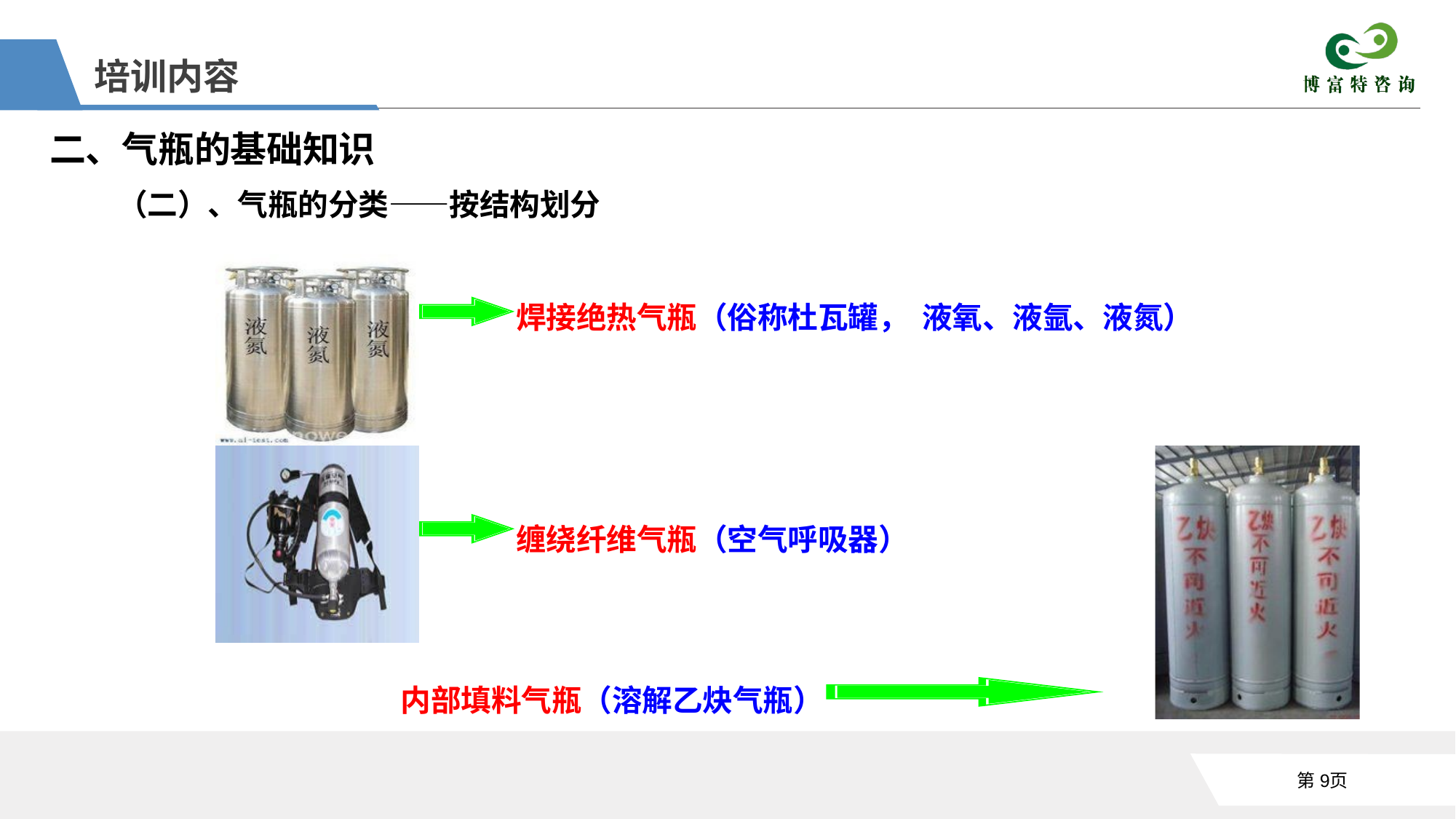

培训内容
二、气瓶的基础知识
（二）、气瓶的分类——按结构划分

焊接绝热气瓶（俗称杜瓦罐，  液氧、液氩、液氮）

缠绕纤维气瓶（空气呼吸器）

内部填料气瓶（溶解乙炔气瓶）